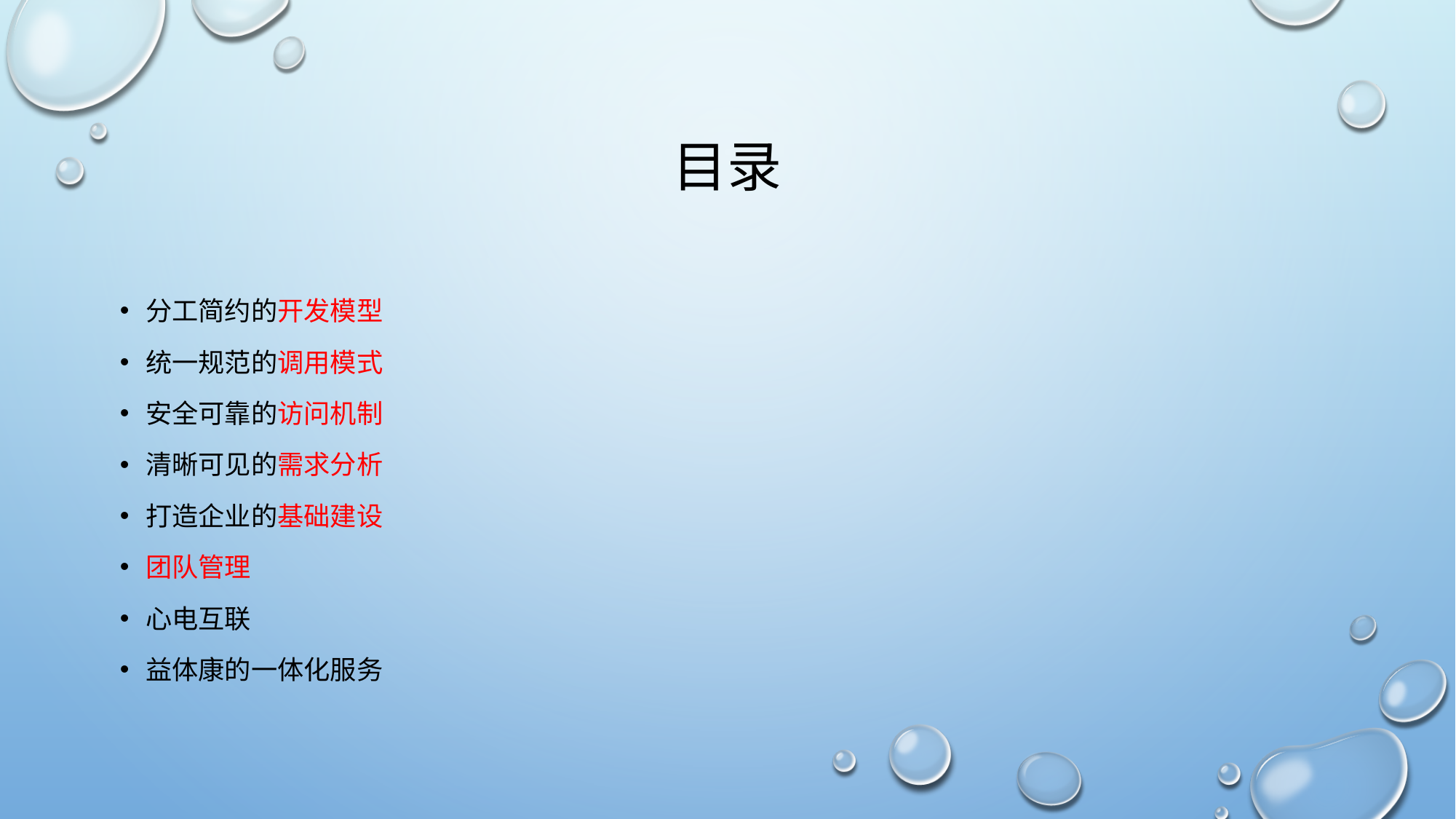

# 目录
分工简约的开发模型
统一规范的调用模式
安全可靠的访问机制
清晰可见的需求分析
打造企业的基础建设
团队管理
心电互联
益体康的一体化服务